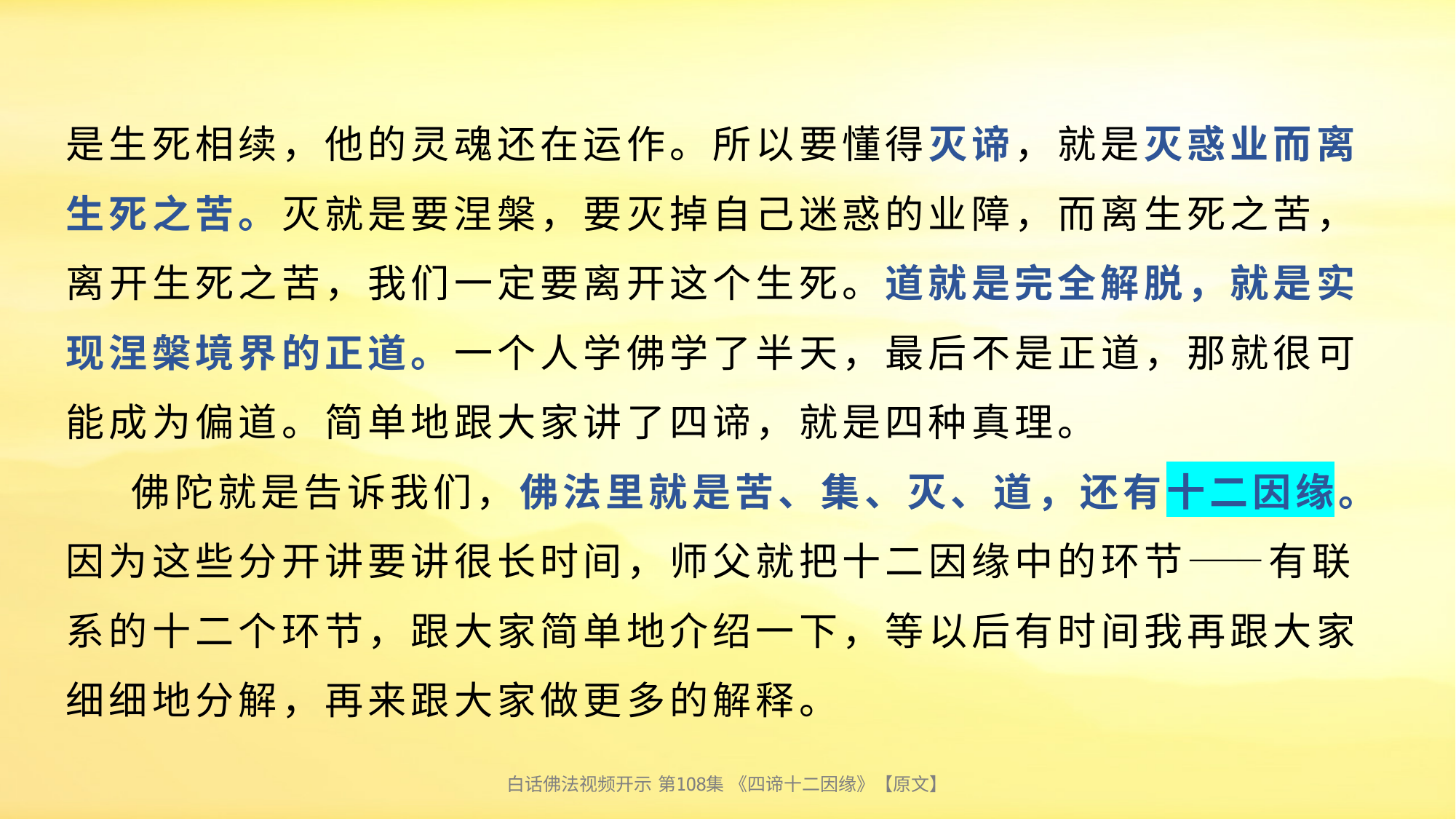

# 是生死相续，他的灵魂还在运作。所以要懂得灭谛，就是灭惑业而离生死之苦。灭就是要涅槃，要灭掉自己迷惑的业障，而离生死之苦，离开生死之苦，我们一定要离开这个生死。道就是完全解脱，就是实现涅槃境界的正道。一个人学佛学了半天，最后不是正道，那就很可能成为偏道。简单地跟大家讲了四谛，就是四种真理。 佛陀就是告诉我们，佛法里就是苦、集、灭、道，还有十二因缘。因为这些分开讲要讲很长时间，师父就把十二因缘中的环节——有联系的十二个环节，跟大家简单地介绍一下，等以后有时间我再跟大家细细地分解，再来跟大家做更多的解释。
白话佛法视频开示 第108集 《四谛十二因缘》【原文】